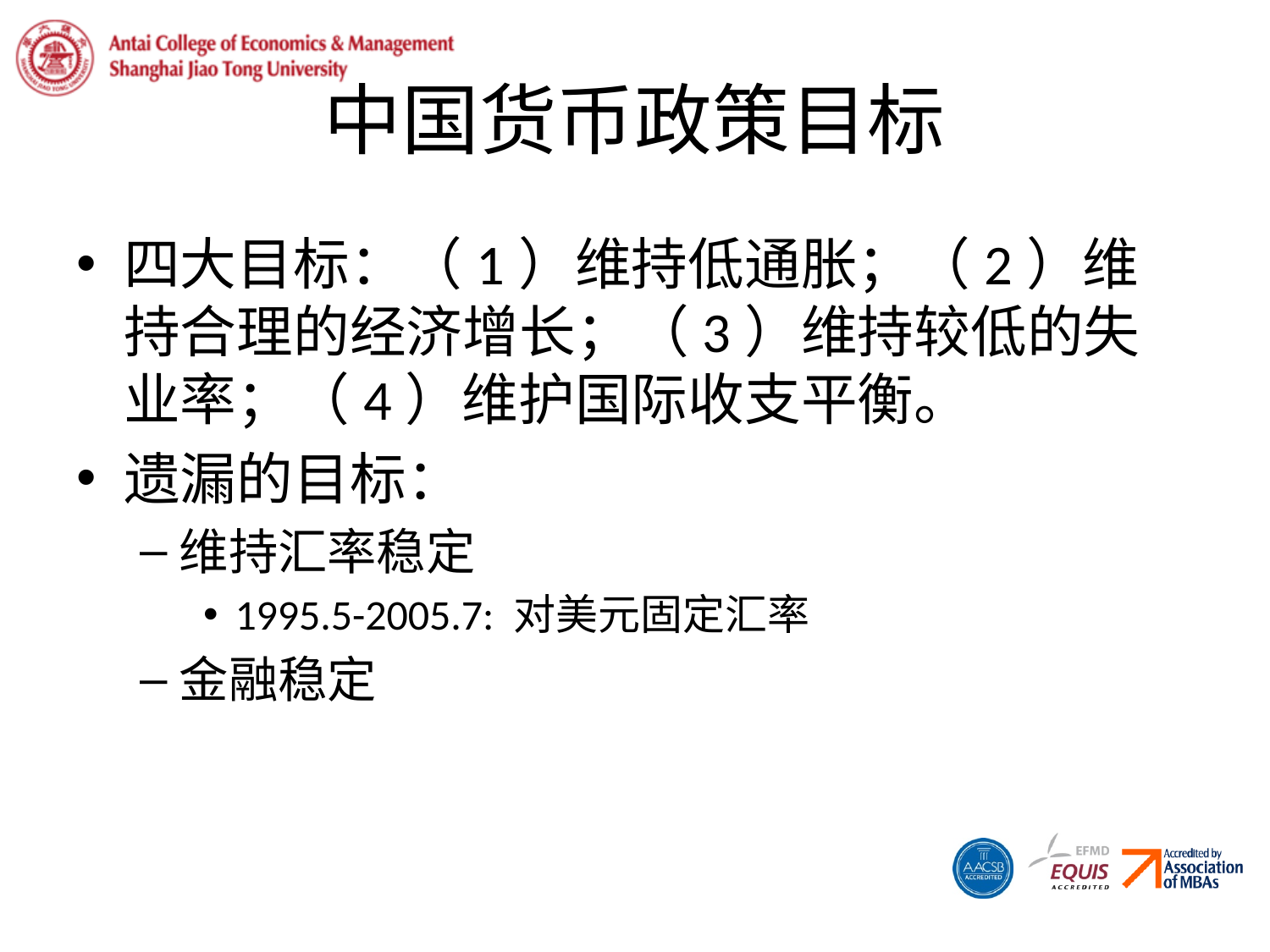

# 中国货币政策目标
四大目标：（1）维持低通胀；（2）维持合理的经济增长；（3）维持较低的失业率；（4）维护国际收支平衡。
遗漏的目标：
维持汇率稳定
1995.5-2005.7: 对美元固定汇率
金融稳定